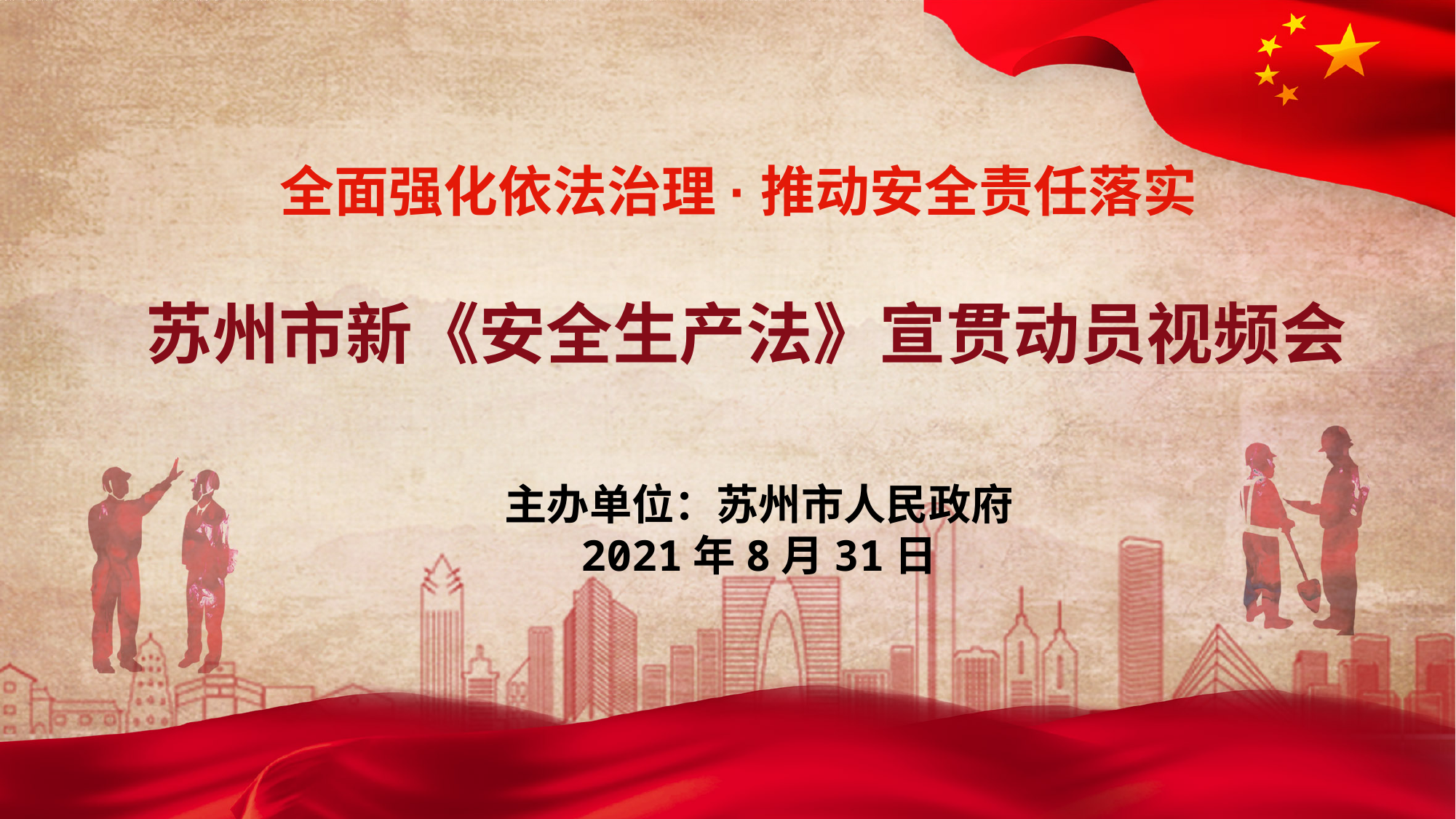

全面强化依法治理·推动安全责任落实
苏州市新《安全生产法》宣贯动员视频会
主办单位：苏州市人民政府
2021年8月31日